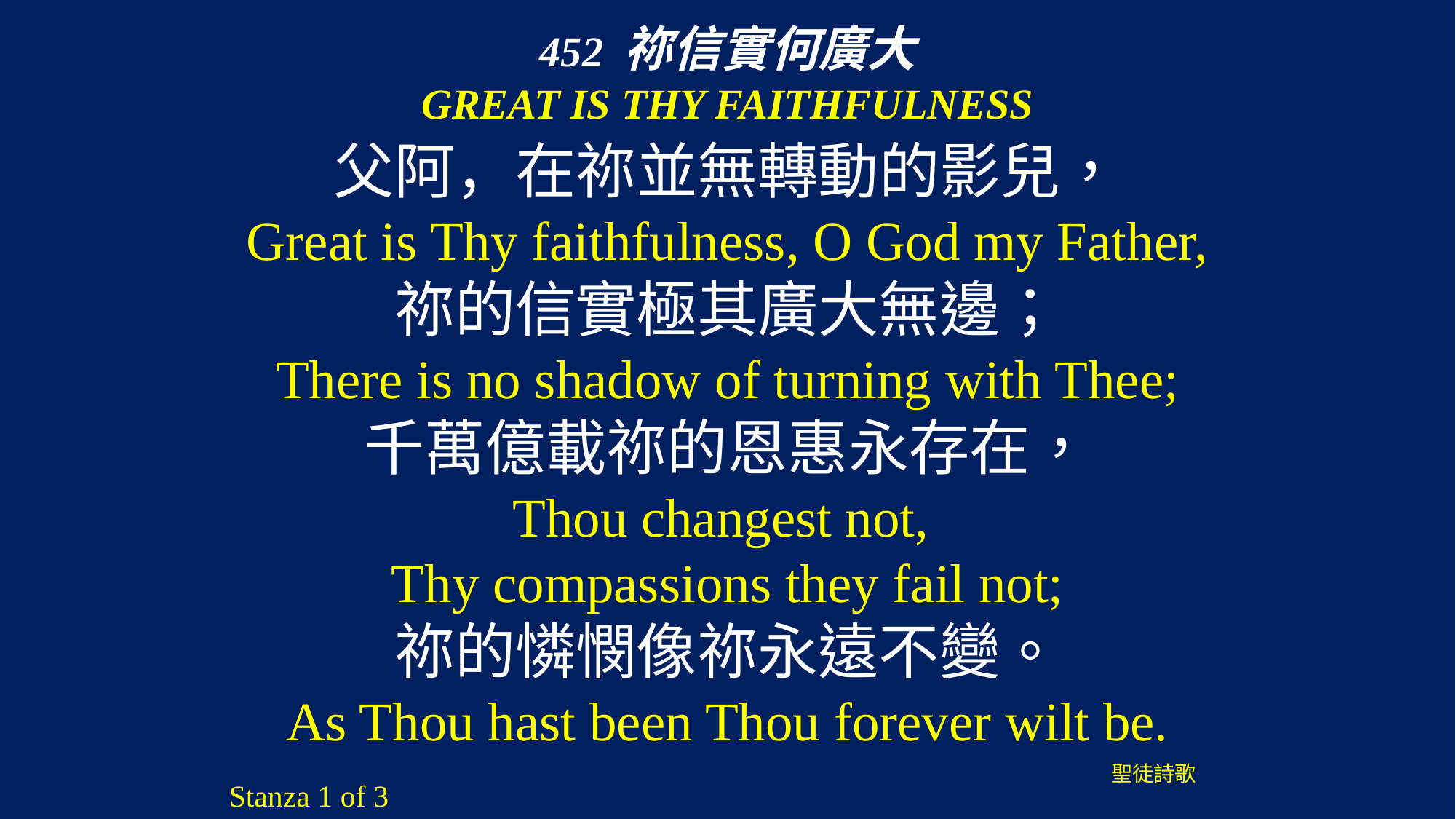

452 祢信實何廣大
GREAT IS THY FAITHFULNESS

父阿，在祢並無轉動的影兒，
Great is Thy faithfulness, O God my Father,
祢的信實極其廣大無邊；
There is no shadow of turning with Thee;
千萬億載祢的恩惠永存在，
Thou changest not,
Thy compassions they fail not;
祢的憐憫像祢永遠不變。
As Thou hast been Thou forever wilt be.
聖徒詩歌
Stanza 1 of 3